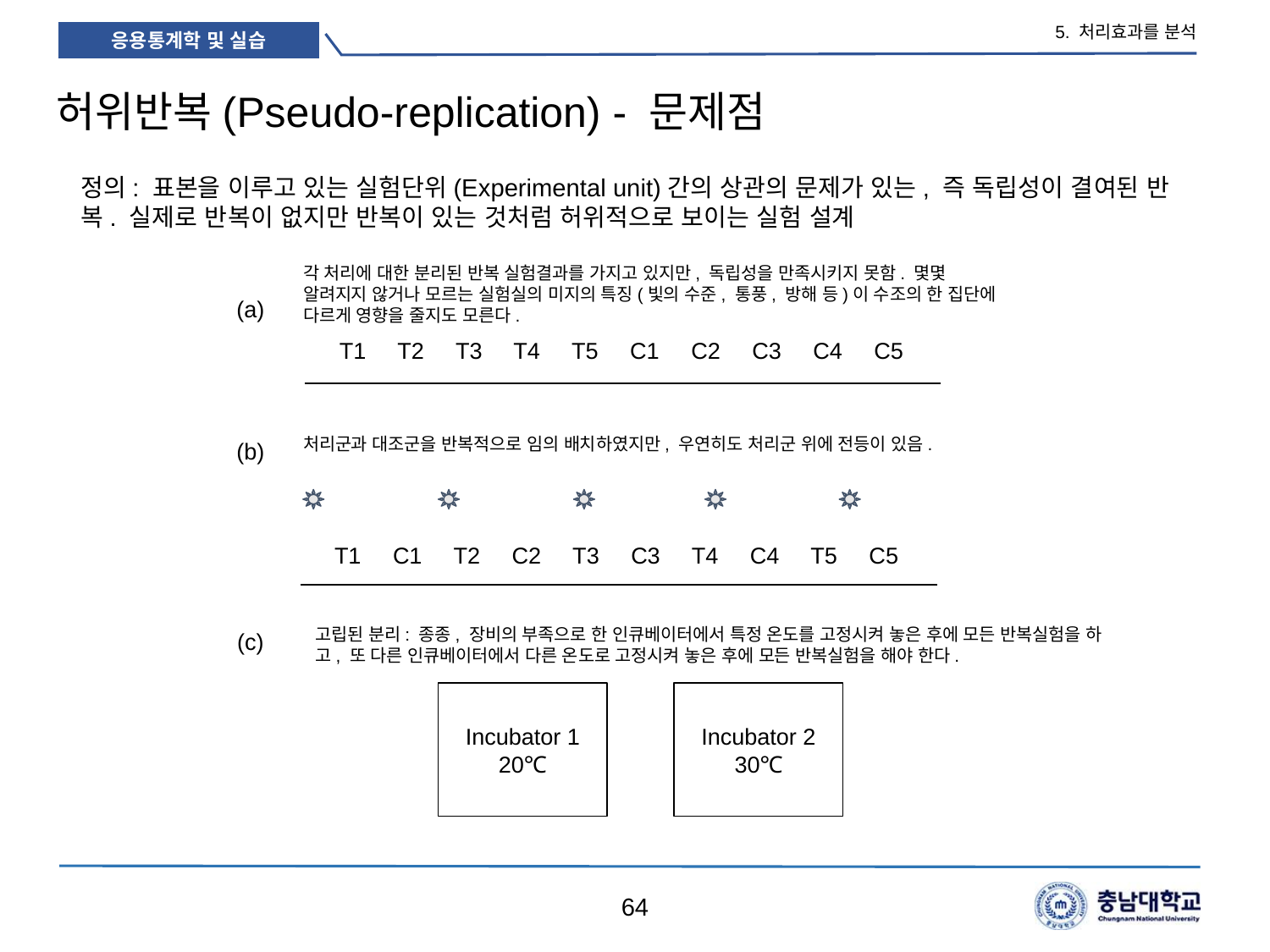

5. 처리효과를 분석
# 허위반복(Pseudo-replication) - 문제점
정의: 표본을 이루고 있는 실험단위(Experimental unit)간의 상관의 문제가 있는, 즉 독립성이 결여된 반복. 실제로 반복이 없지만 반복이 있는 것처럼 허위적으로 보이는 실험 설계
각 처리에 대한 분리된 반복 실험결과를 가지고 있지만, 독립성을 만족시키지 못함. 몇몇 알려지지 않거나 모르는 실험실의 미지의 특징(빛의 수준, 통풍, 방해 등)이 수조의 한 집단에 다르게 영향을 줄지도 모른다.
(a)
T1     T2     T3     T4     T5     C1     C2     C3     C4     C5
(b)

T1     C1     T2     C2     T3     C3     T4     C4     T5     C5
(c)
Incubator 1
20℃
Incubator 2
30℃
처리군과 대조군을 반복적으로 임의 배치하였지만, 우연히도 처리군 위에 전등이 있음.
고립된 분리: 종종, 장비의 부족으로 한 인큐베이터에서 특정 온도를 고정시켜 놓은 후에 모든 반복실험을 하고, 또 다른 인큐베이터에서 다른 온도로 고정시켜 놓은 후에 모든 반복실험을 해야 한다.
64